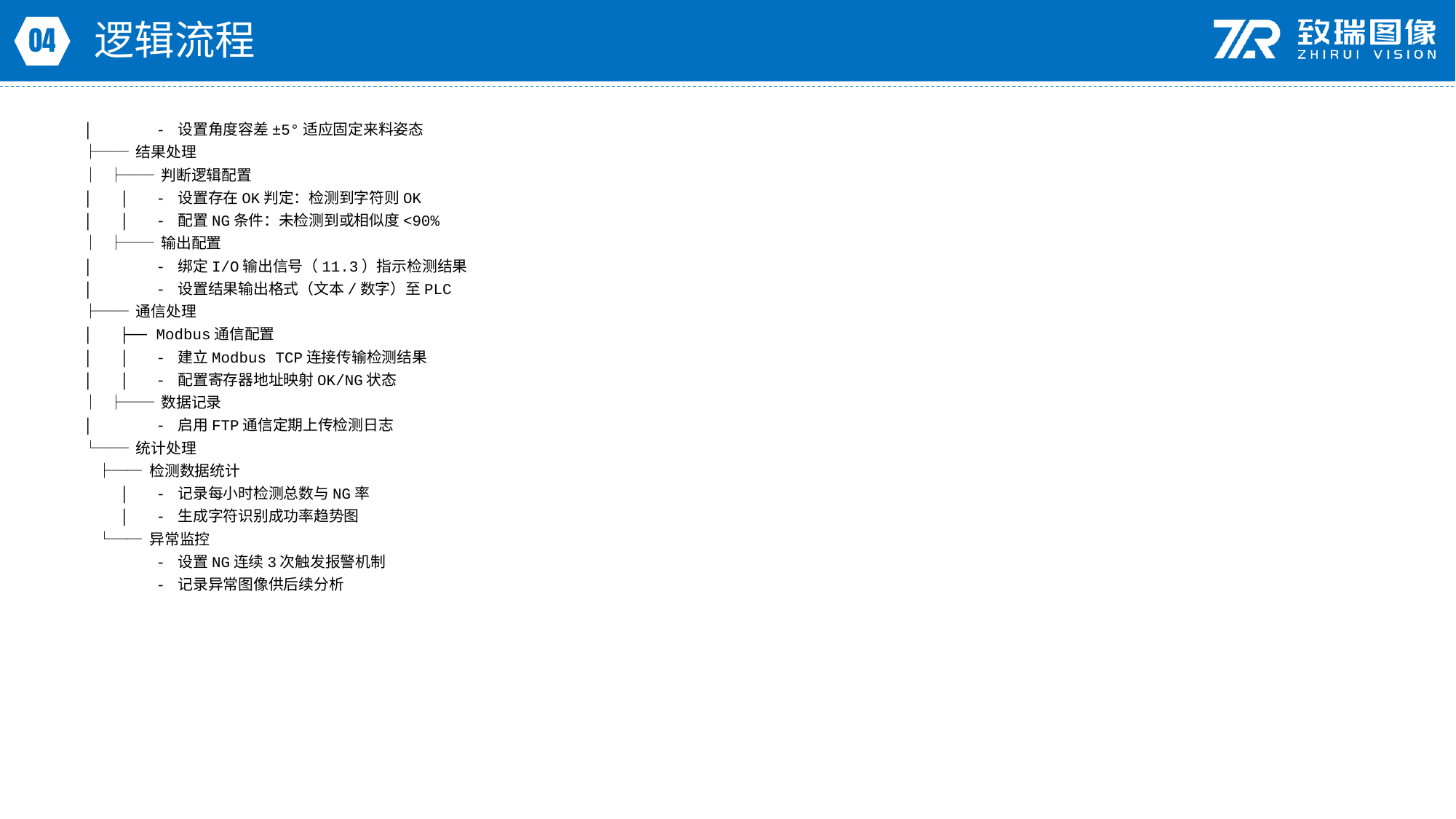

逻辑流程
04

│       - 设置角度容差±5°适应固定来料姿态
├── 结果处理
│   ├── 判断逻辑配置
│   │   - 设置存在OK判定：检测到字符则OK
│   │   - 配置NG条件：未检测到或相似度<90%
│   ├── 输出配置
│       - 绑定I/O输出信号（11.3）指示检测结果
│       - 设置结果输出格式（文本/数字）至PLC
├── 通信处理
│   ├── Modbus通信配置
│   │   - 建立Modbus TCP连接传输检测结果
│   │   - 配置寄存器地址映射OK/NG状态
│   ├── 数据记录
│       - 启用FTP通信定期上传检测日志
└── 统计处理
    ├── 检测数据统计
    │   - 记录每小时检测总数与NG率
    │   - 生成字符识别成功率趋势图
    └── 异常监控
        - 设置NG连续3次触发报警机制
        - 记录异常图像供后续分析